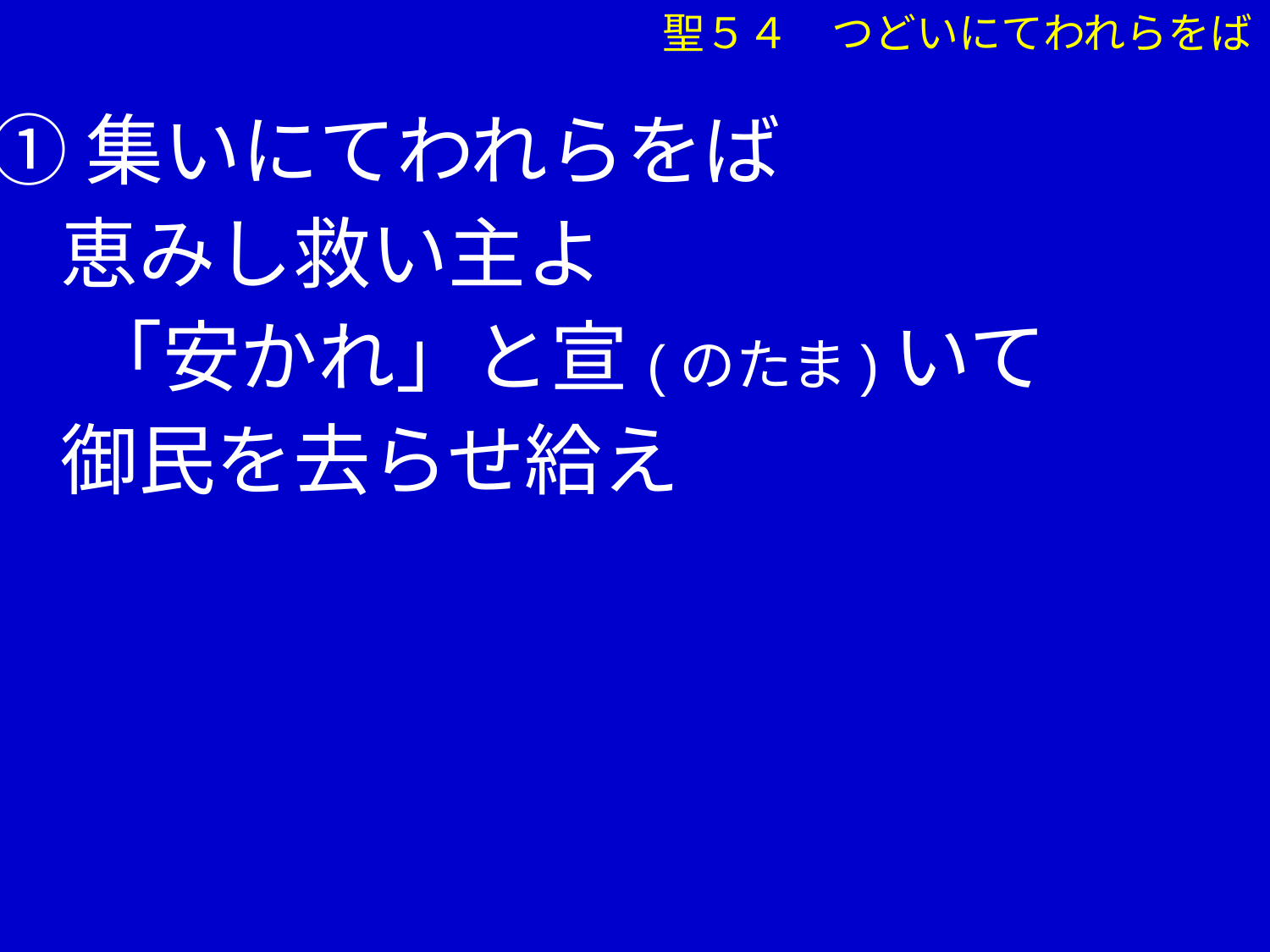

①集いにてわれらをば
   恵みし救い主よ
　 「安かれ」と宣(のたま)いて
   御民を去らせ給え
聖５４　つどいにてわれらをば